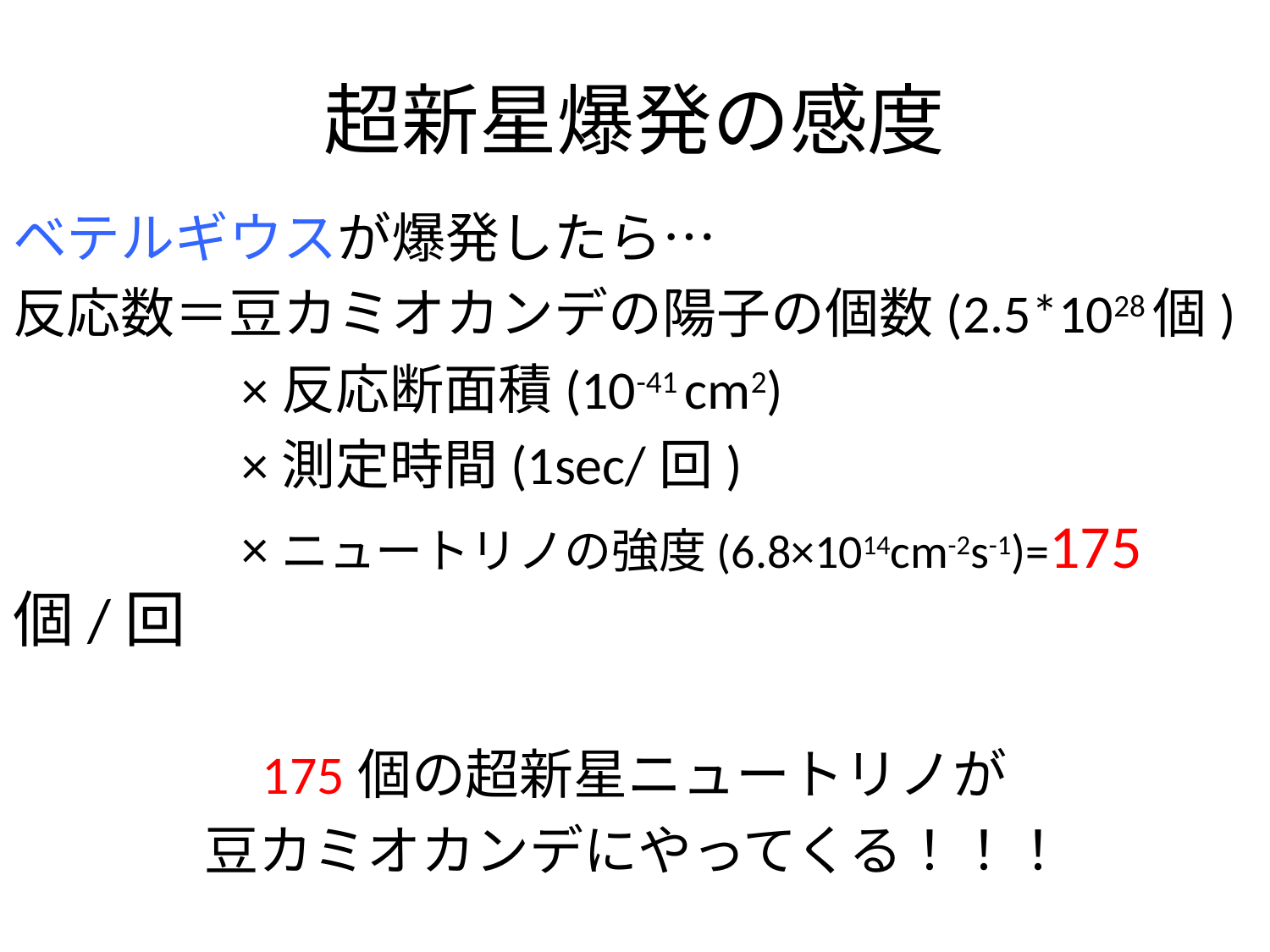

# 超新星爆発の感度
ベテルギウスが爆発したら…
反応数＝豆カミオカンデの陽子の個数(2.5*1028個)
　　　　×反応断面積(10-41 cm2)
　　　　×測定時間(1sec/回)
　　　　×ニュートリノの強度(6.8×1014cm-2s-1)=175個/回

175個の超新星ニュートリノが
豆カミオカンデにやってくる！！！